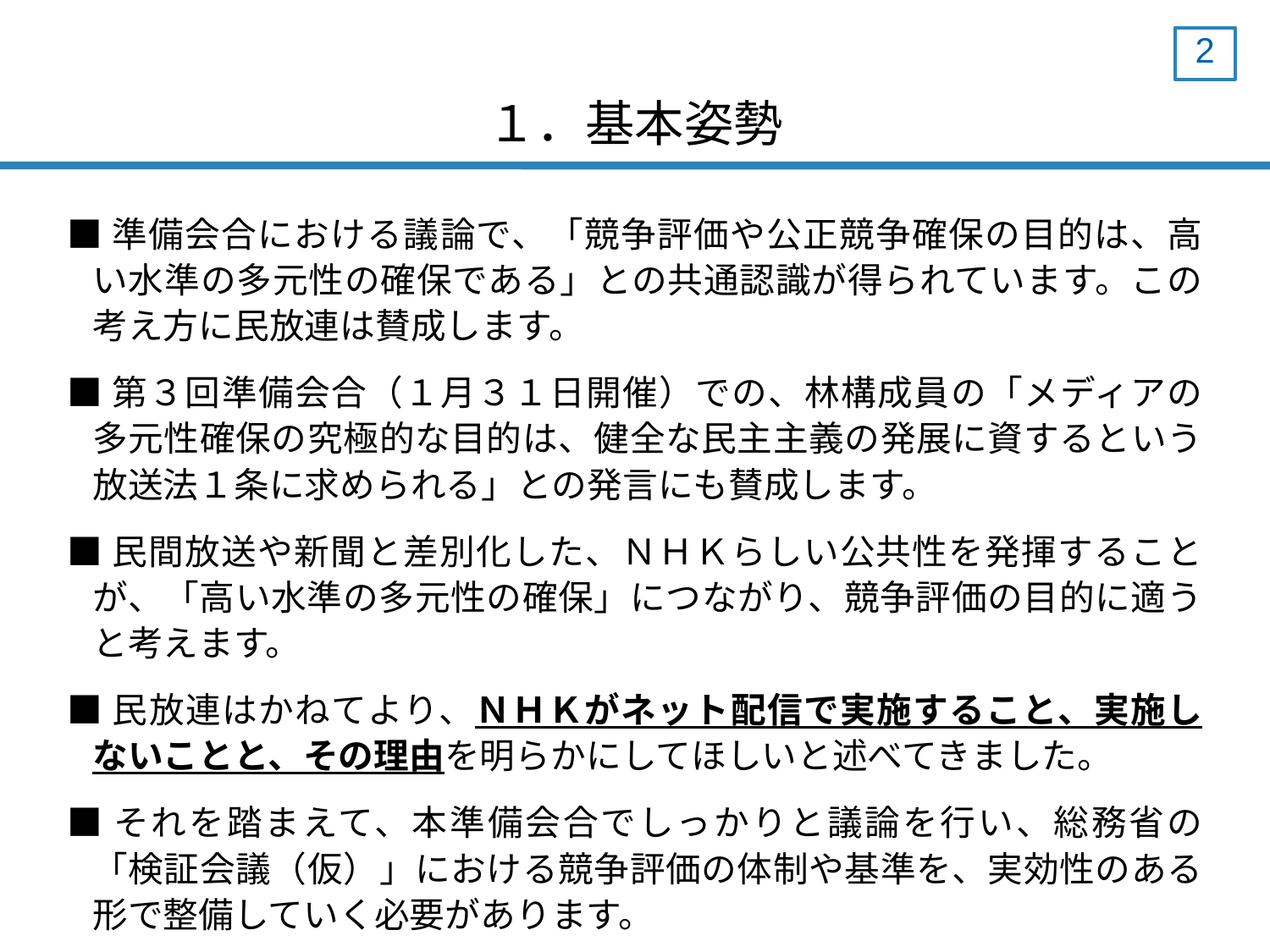

2
# １．基本姿勢

■準備会合における議論で、「競争評価や公正競争確保の目的は、高い水準の多元性の確保である」との共通認識が得られています。この考え方に民放連は賛成します。
■第３回準備会合（１月３１日開催）での、林構成員の「メディアの多元性確保の究極的な目的は、健全な民主主義の発展に資するという放送法１条に求められる」との発言にも賛成します。
■民間放送や新聞と差別化した、ＮＨＫらしい公共性を発揮することが、「高い水準の多元性の確保」につながり、競争評価の目的に適うと考えます。
■民放連はかねてより、ＮＨＫがネット配信で実施すること、実施しないことと、その理由を明らかにしてほしいと述べてきました。
■それを踏まえて、本準備会合でしっかりと議論を行い、総務省の「検証会議（仮）」における競争評価の体制や基準を、実効性のある形で整備していく必要があります。